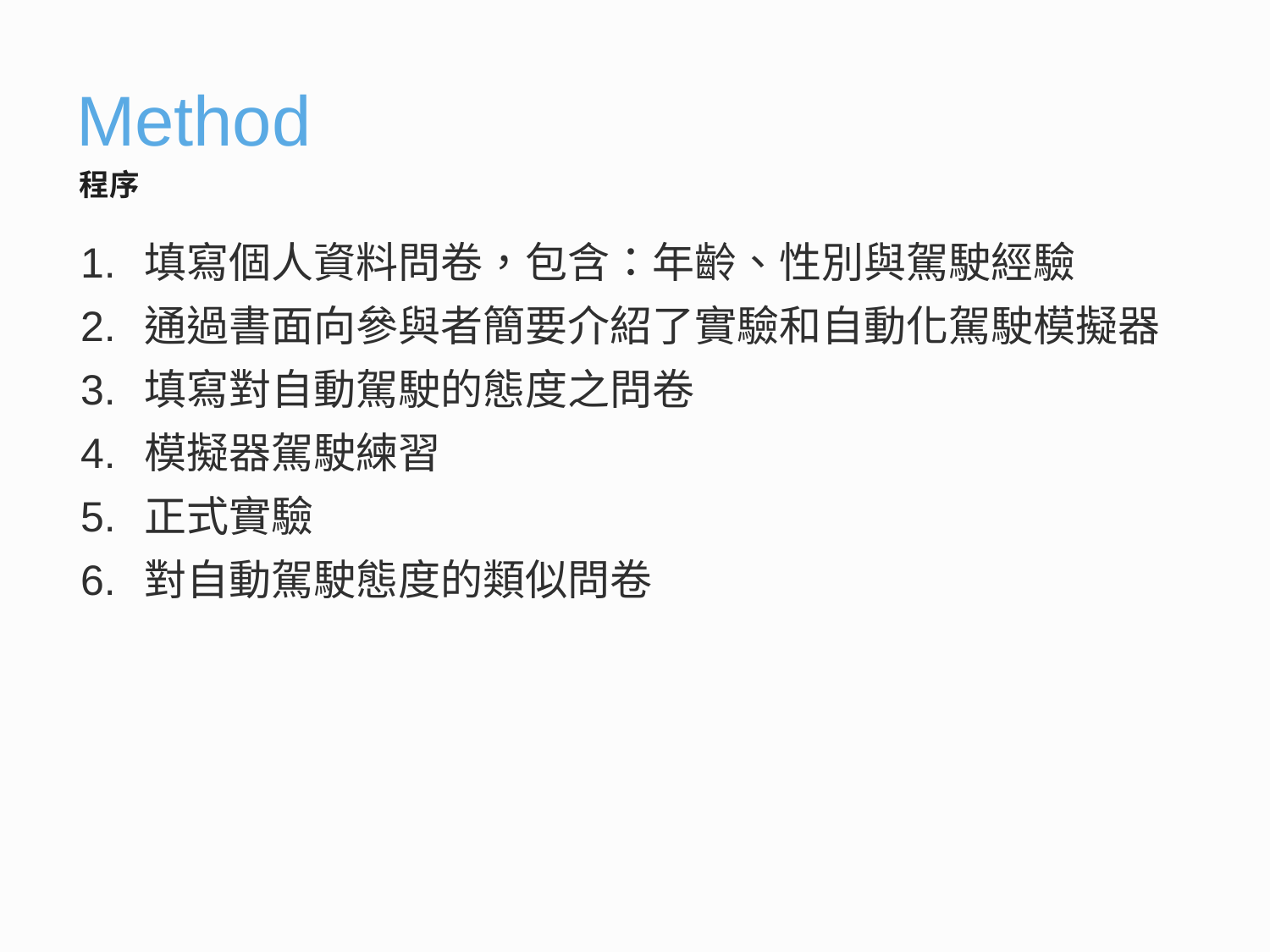

# Method
程序
填寫個人資料問卷，包含：年齡、性別與駕駛經驗
通過書面向參與者簡要介紹了實驗和自動化駕駛模擬器
填寫對自動駕駛的態度之問卷
模擬器駕駛練習
正式實驗
對自動駕駛態度的類似問卷